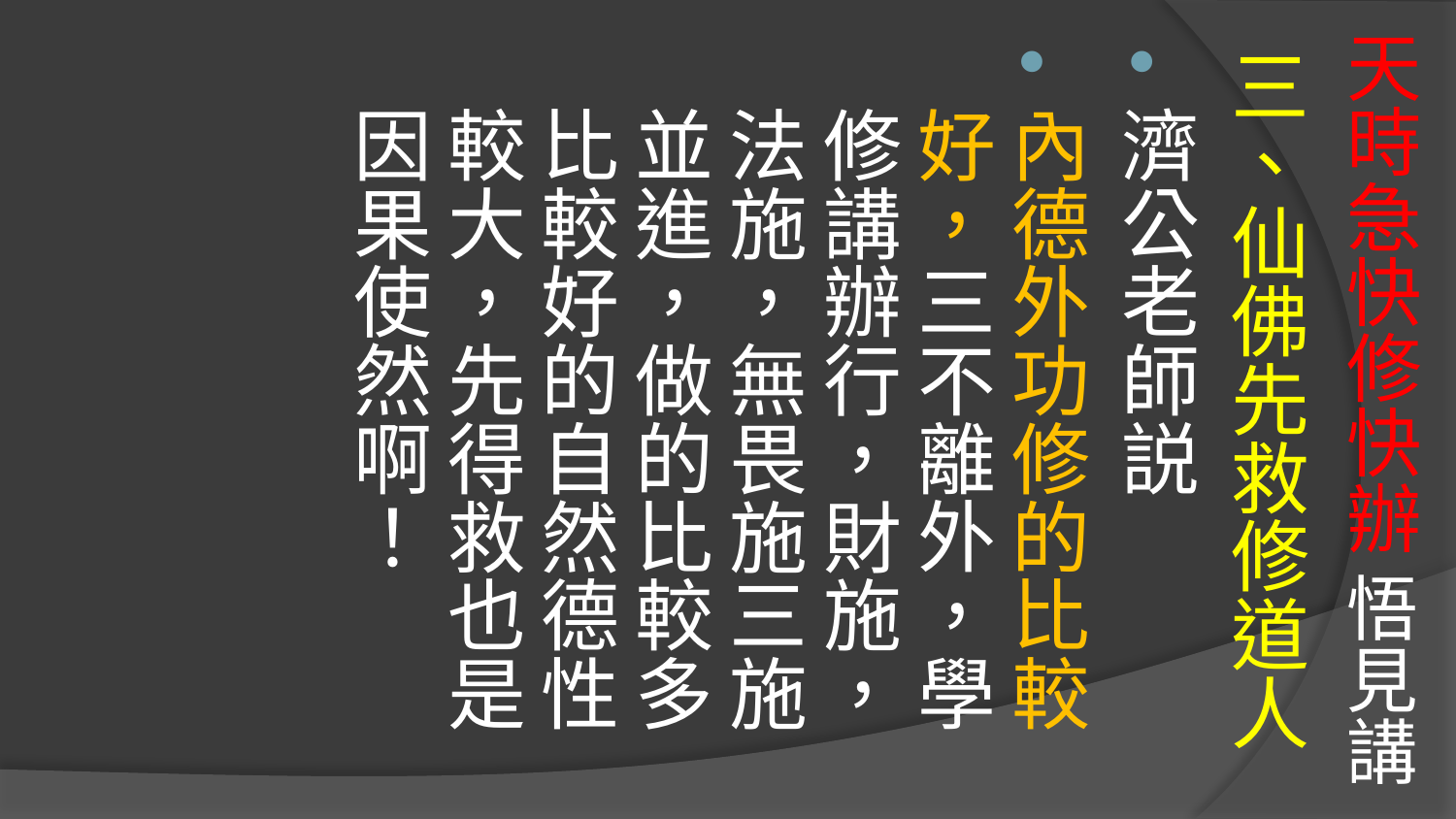

# 天時急快修快辦 悟見講
三、仙佛先救修道人
濟公老師説
內德外功修的比較好，三不離外，學修講辦行，財施，法施，無畏施三施並進，做的比較多比較好的自然德性較大，先得救也是因果使然啊！